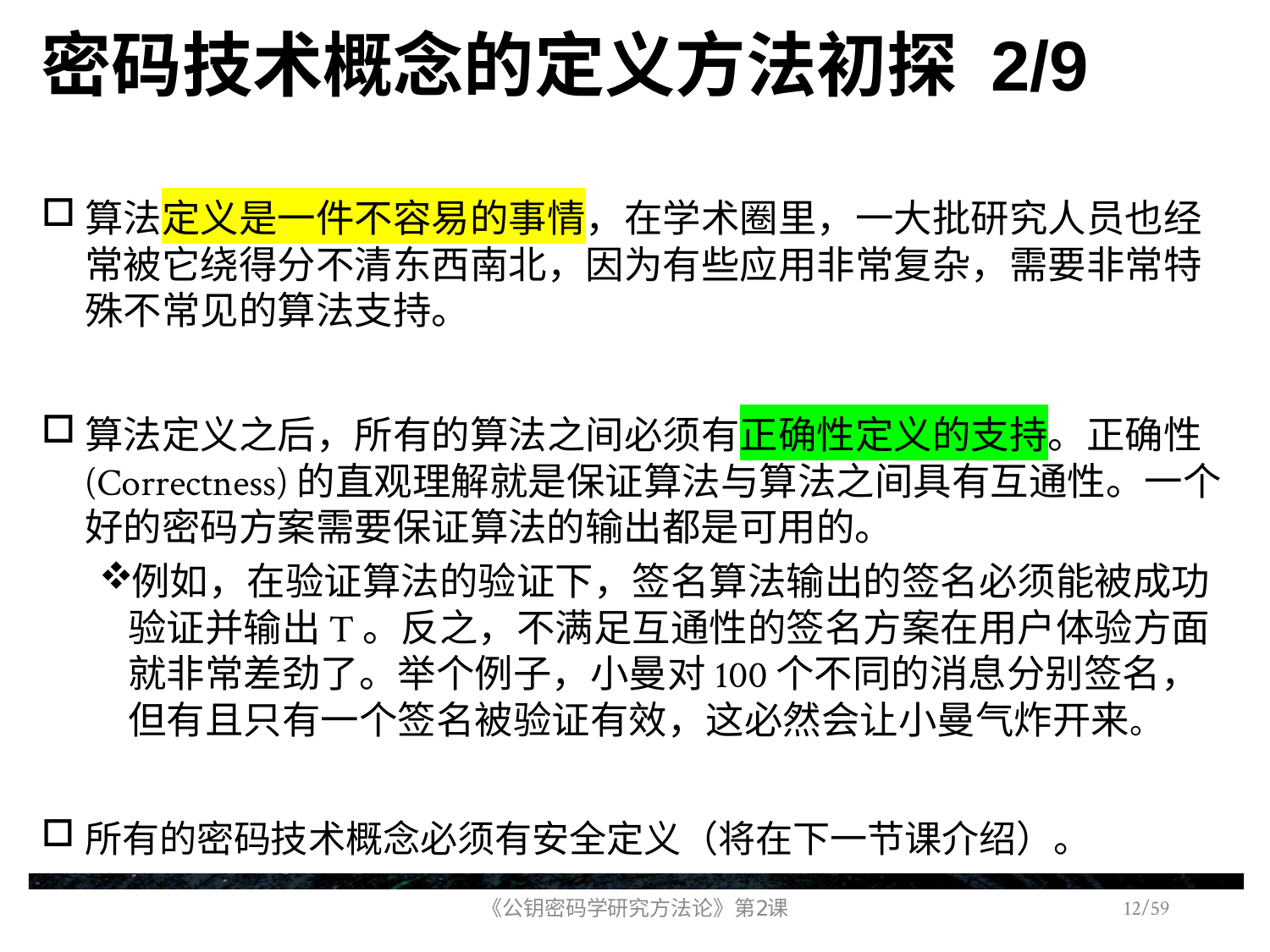

# 密码技术概念的定义方法初探 2/9
算法定义是一件不容易的事情，在学术圈里，一大批研究人员也经常被它绕得分不清东西南北，因为有些应用非常复杂，需要非常特殊不常见的算法支持。

算法定义之后，所有的算法之间必须有正确性定义的支持。正确性(Correctness)的直观理解就是保证算法与算法之间具有互通性。一个好的密码方案需要保证算法的输出都是可用的。
例如，在验证算法的验证下，签名算法输出的签名必须能被成功验证并输出T。反之，不满足互通性的签名方案在用户体验方面就非常差劲了。举个例子，小曼对100个不同的消息分别签名，但有且只有一个签名被验证有效，这必然会让小曼气炸开来。

所有的密码技术概念必须有安全定义（将在下一节课介绍）。
《公钥密码学研究方法论》第2课
12/59